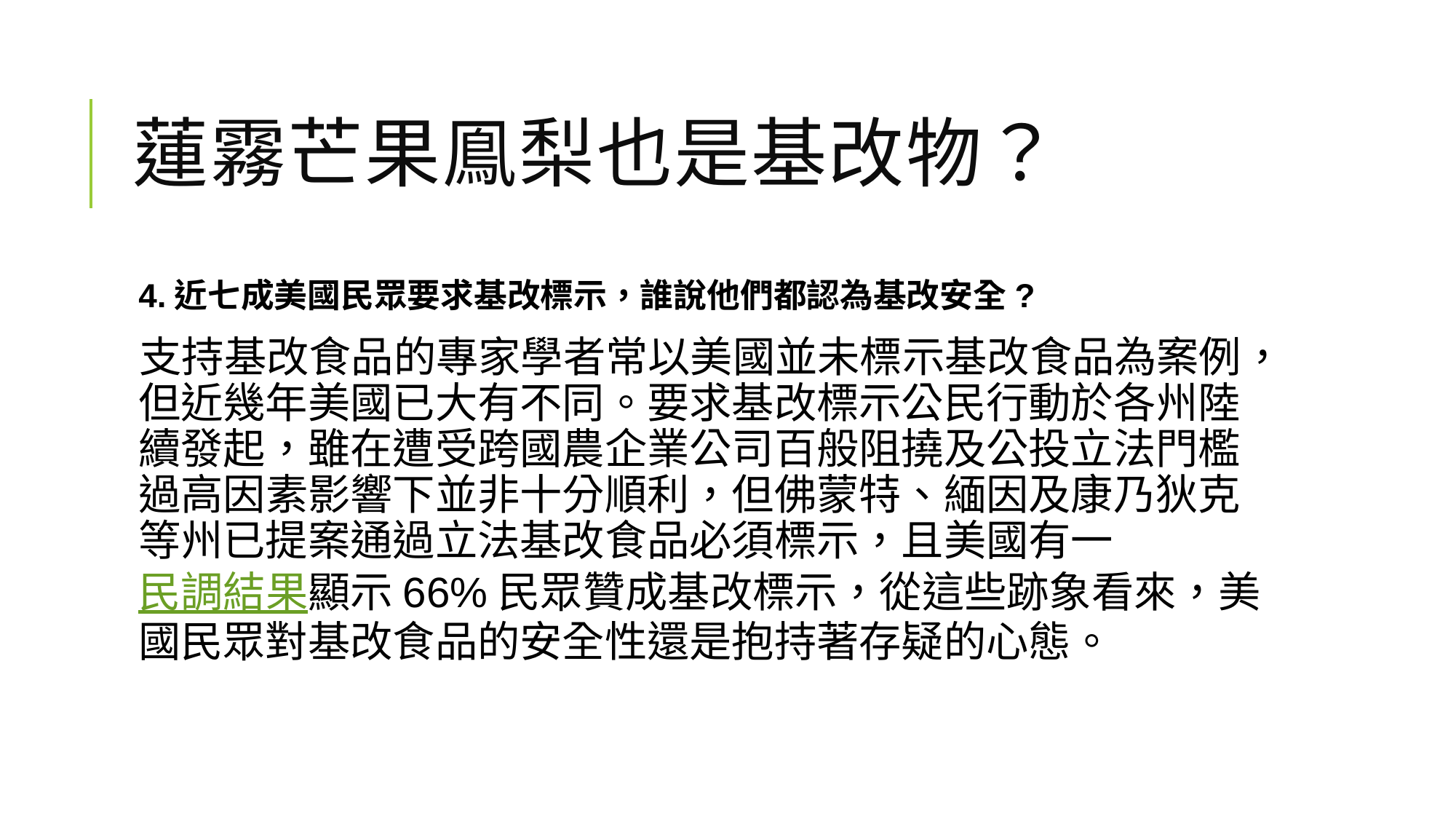

# 蓮霧芒果鳯梨也是基改物？
4.近七成美國民眾要求基改標示，誰說他們都認為基改安全?
支持基改食品的專家學者常以美國並未標示基改食品為案例，但近幾年美國已大有不同。要求基改標示公民行動於各州陸續發起，雖在遭受跨國農企業公司百般阻撓及公投立法門檻過高因素影響下並非十分順利，但佛蒙特、緬因及康乃狄克等州已提案通過立法基改食品必須標示，且美國有一民調結果顯示66%民眾贊成基改標示，從這些跡象看來，美國民眾對基改食品的安全性還是抱持著存疑的心態。